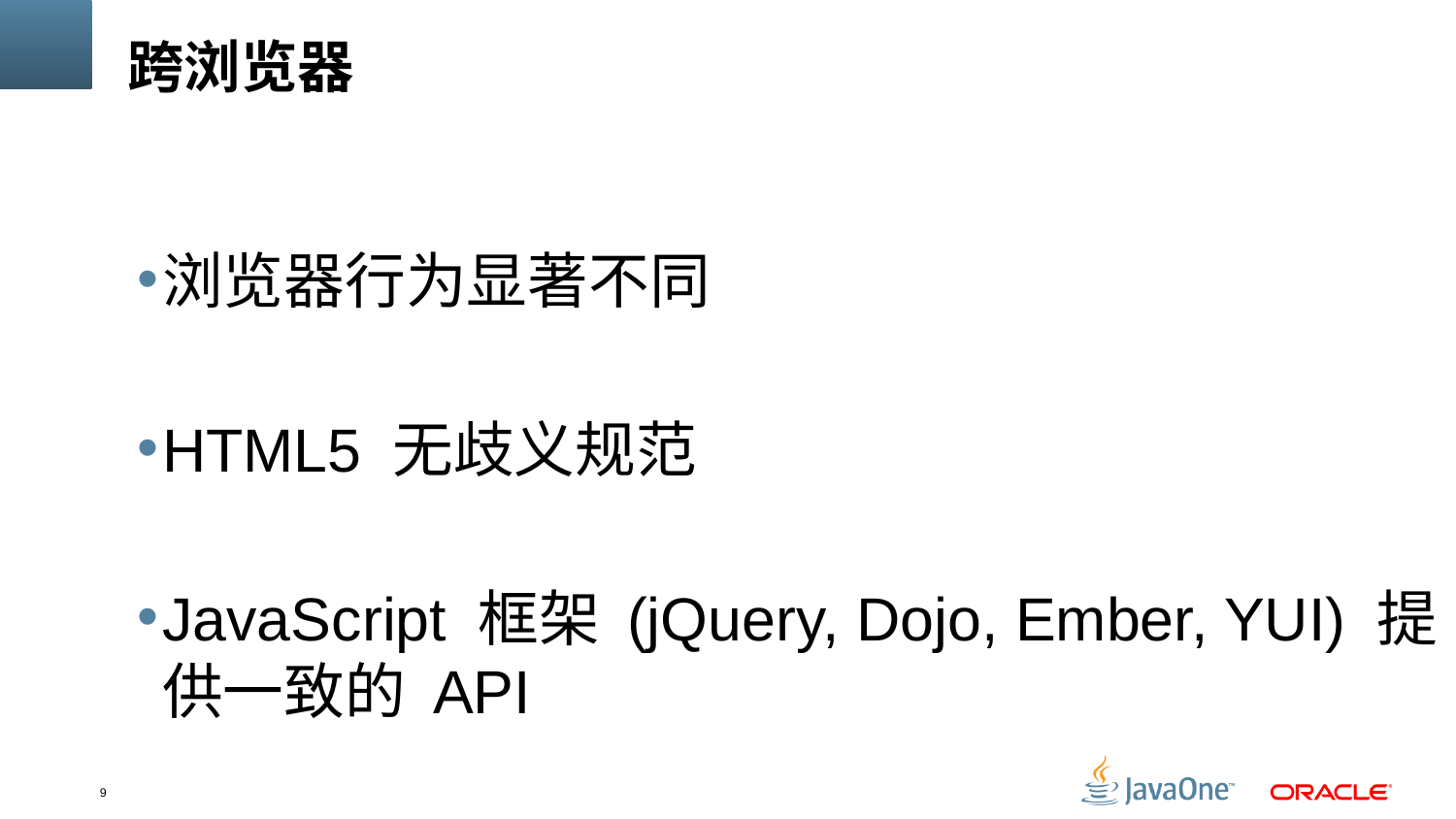

# 跨浏览器

浏览器行为显著不同

HTML5 无歧义规范

JavaScript 框架 (jQuery, Dojo, Ember, YUI) 提供一致的 API